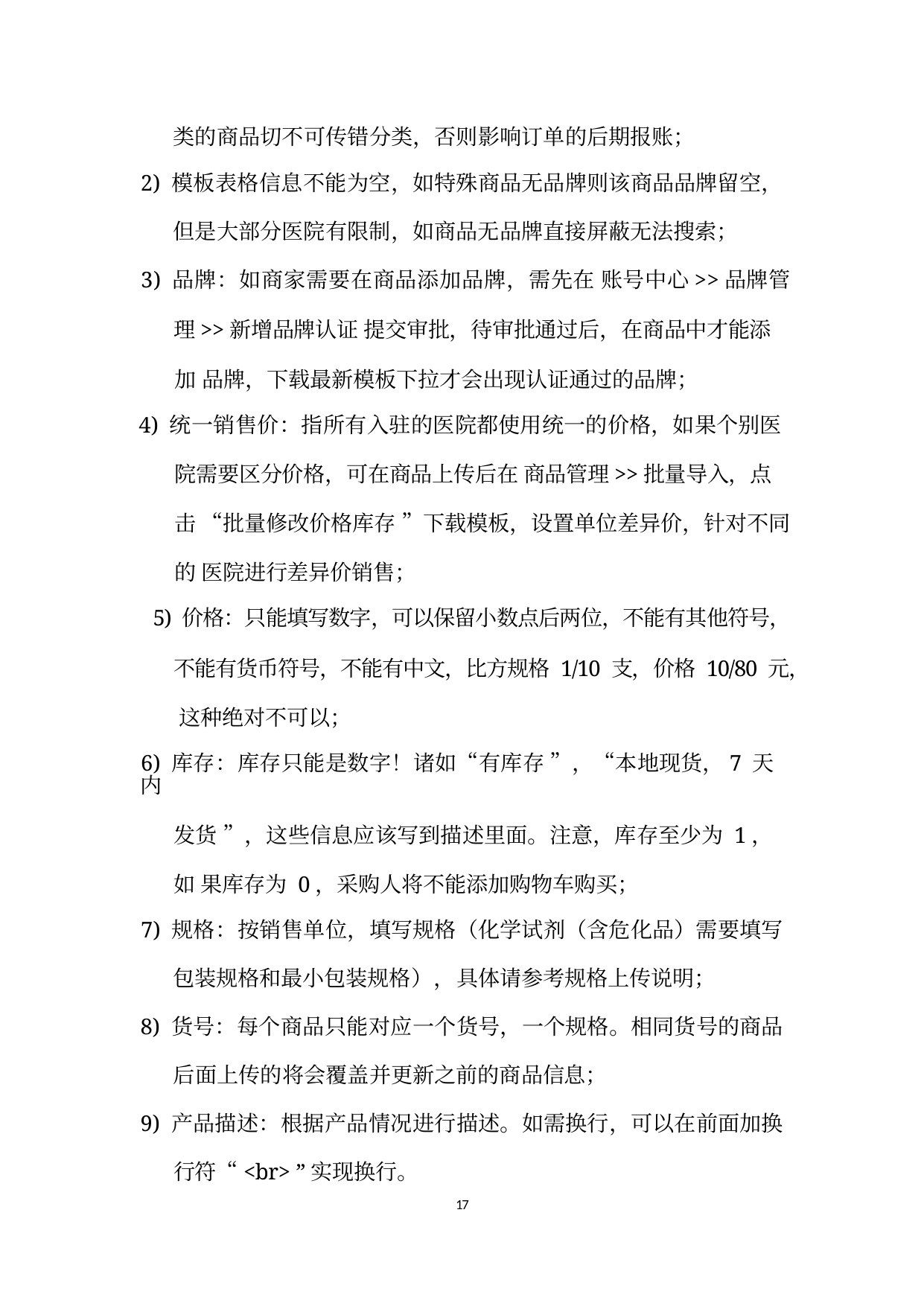

类的商品切不可传错分类，否则影响订单的后期报账；
2) 模板表格信息不能为空，如特殊商品无品牌则该商品品牌留空，
但是大部分医院有限制，如商品无品牌直接屏蔽无法搜索；

3) 品牌：如商家需要在商品添加品牌，需先在 账号中心>>品牌管
理>>新增品牌认证 提交审批，待审批通过后，在商品中才能添加 品牌，下载最新模板下拉才会出现认证通过的品牌；
4) 统一销售价：指所有入驻的医院都使用统一的价格，如果个别医
院需要区分价格，可在商品上传后在 商品管理>>批量导入，点击 “批量修改价格库存 ”下载模板，设置单位差异价，针对不同的 医院进行差异价销售；
5) 价格：只能填写数字，可以保留小数点后两位，不能有其他符号，
不能有货币符号，不能有中文，比方规格 1/10 支，价格 10/80 元， 这种绝对不可以；
6) 库存：库存只能是数字！诸如“有库存 ”，“本地现货，7 天内
发货 ”，这些信息应该写到描述里面。注意，库存至少为 1，如 果库存为 0，采购人将不能添加购物车购买；
7) 规格：按销售单位，填写规格（化学试剂（含危化品）需要填写
包装规格和最小包装规格），具体请参考规格上传说明；

8) 货号：每个商品只能对应一个货号，一个规格。相同货号的商品
后面上传的将会覆盖并更新之前的商品信息；

9) 产品描述：根据产品情况进行描述。如需换行，可以在前面加换
行符“<br> ”实现换行。

17